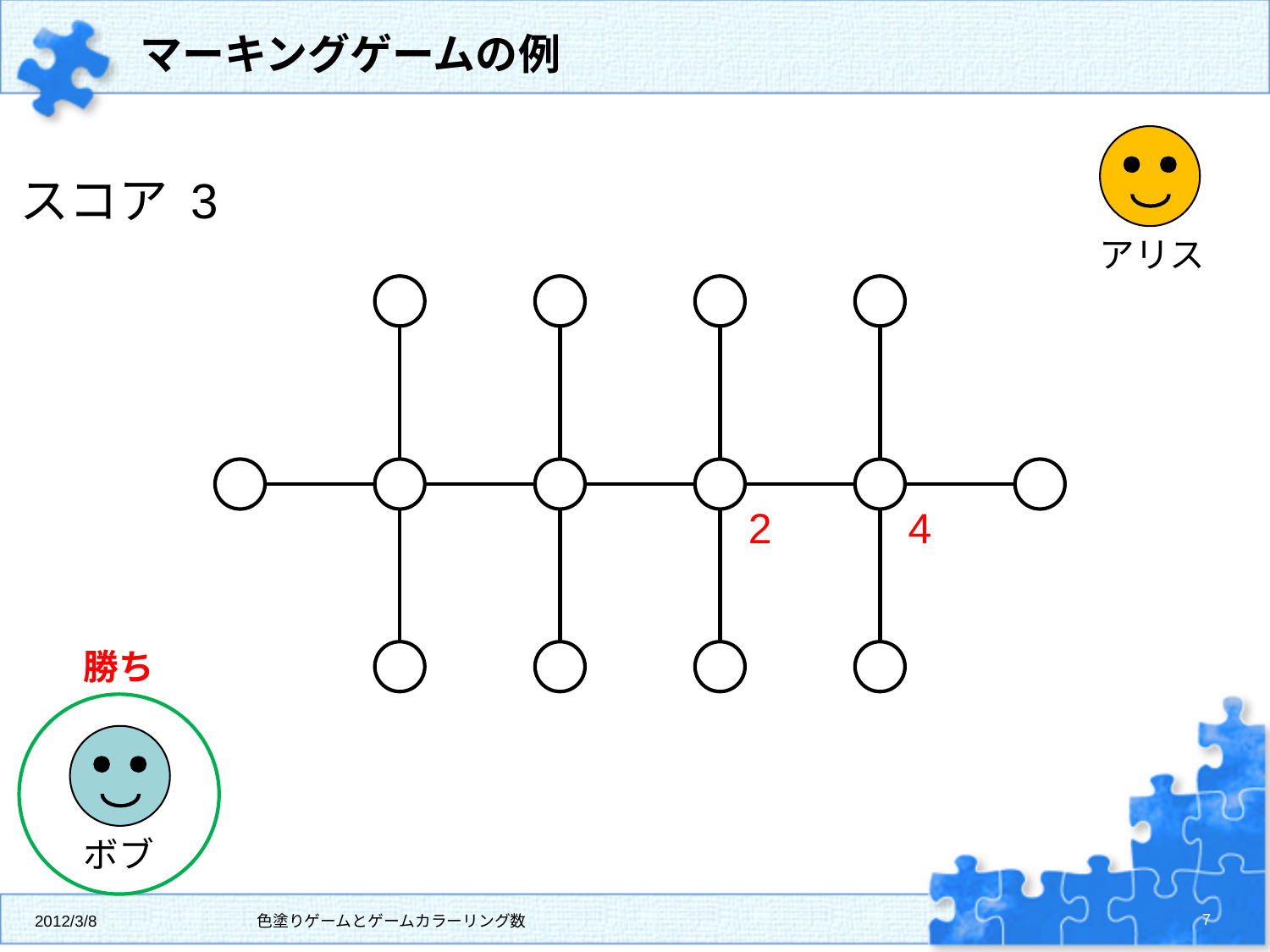

# マーキングゲームの例

スコア 3
アリス

2
4
勝ち

ボブ
2012/3/8
色塗りゲームとゲームカラーリング数
7